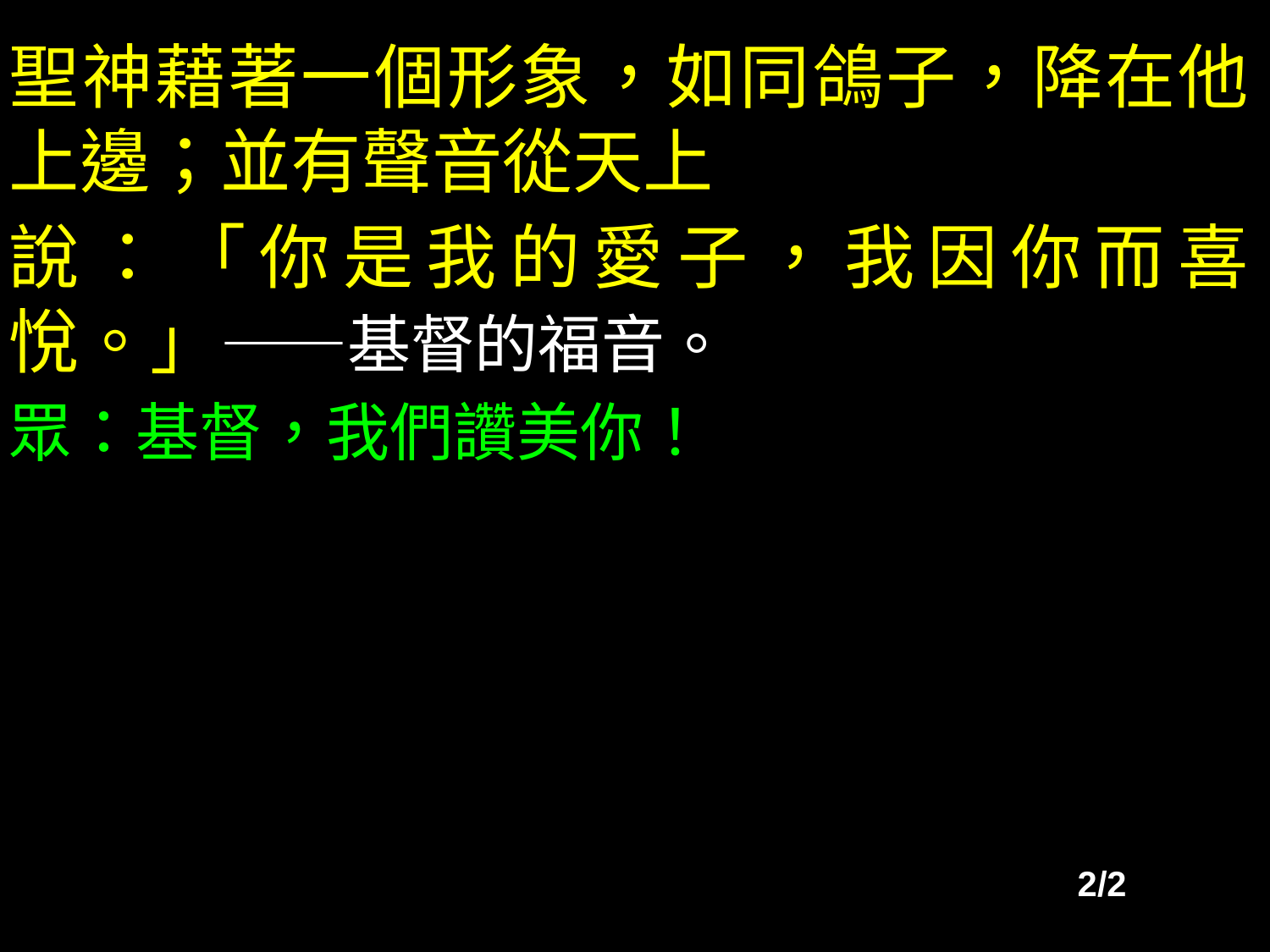

聖神藉著一個形象，如同鴿子，降在他上邊；並有聲音從天上
說：「你是我的愛子，我因你而喜悅。」——基督的福音。
眾：基督，我們讚美你！

2/2